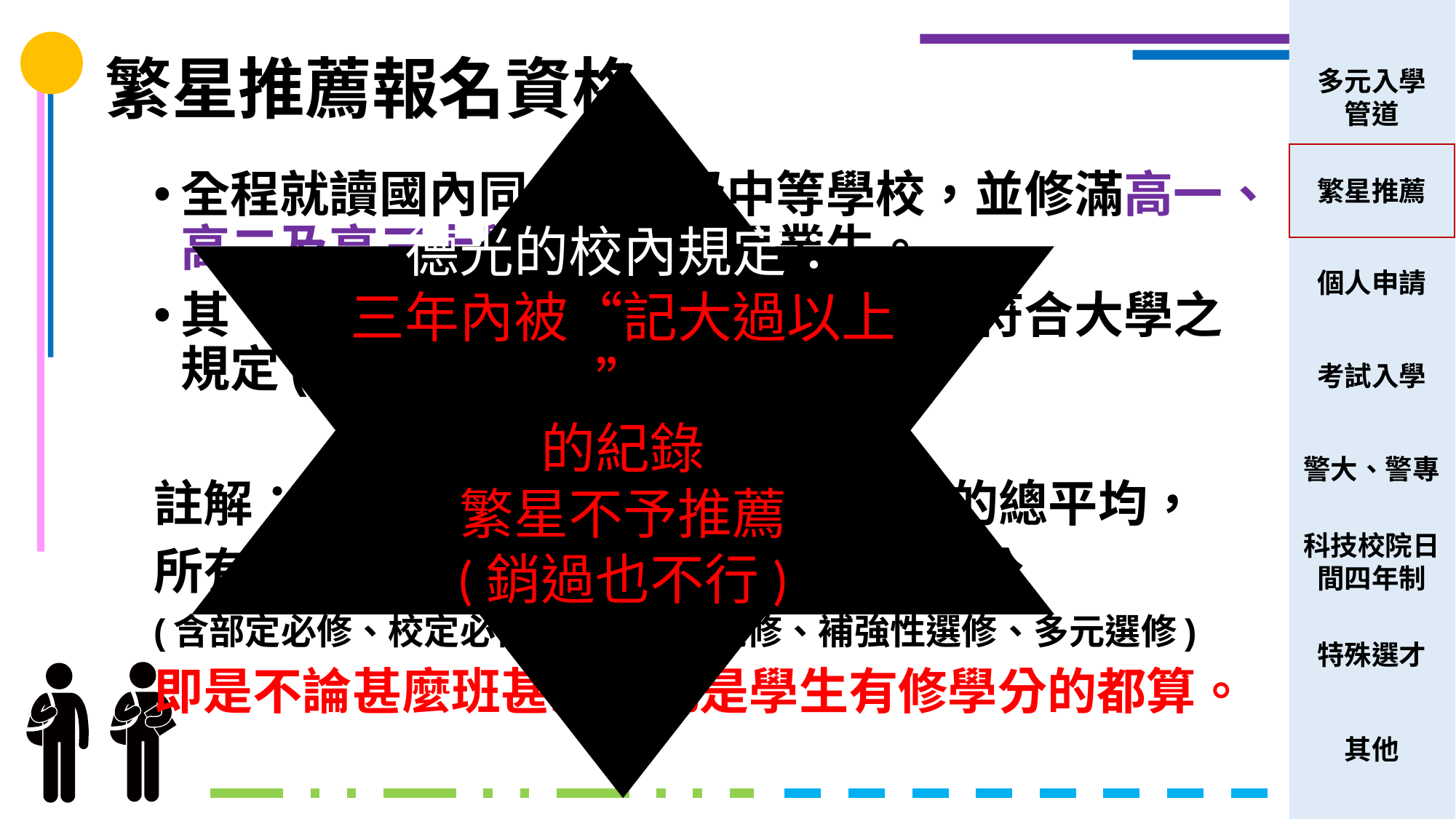

# 繁星推薦報名資格
德光的校內規定：
三年內被“記大過以上”
的紀錄
繁星不予推薦
(銷過也不行)

全程就讀國內同一所高級中等學校，並修滿高一、高二及高三上學期之應屆畢業生。
其「在校學業成績」全校排名百分比符合大學之規定(前50%)。

註解：「在校學業成績」=五個學期的總平均，
所有有學分的科目成績*學分數/總學分
(含部定必修、校定必修、加深加廣選修、補強性選修、多元選修)
即是不論甚麼班甚麼組凡是學生有修學分的都算。